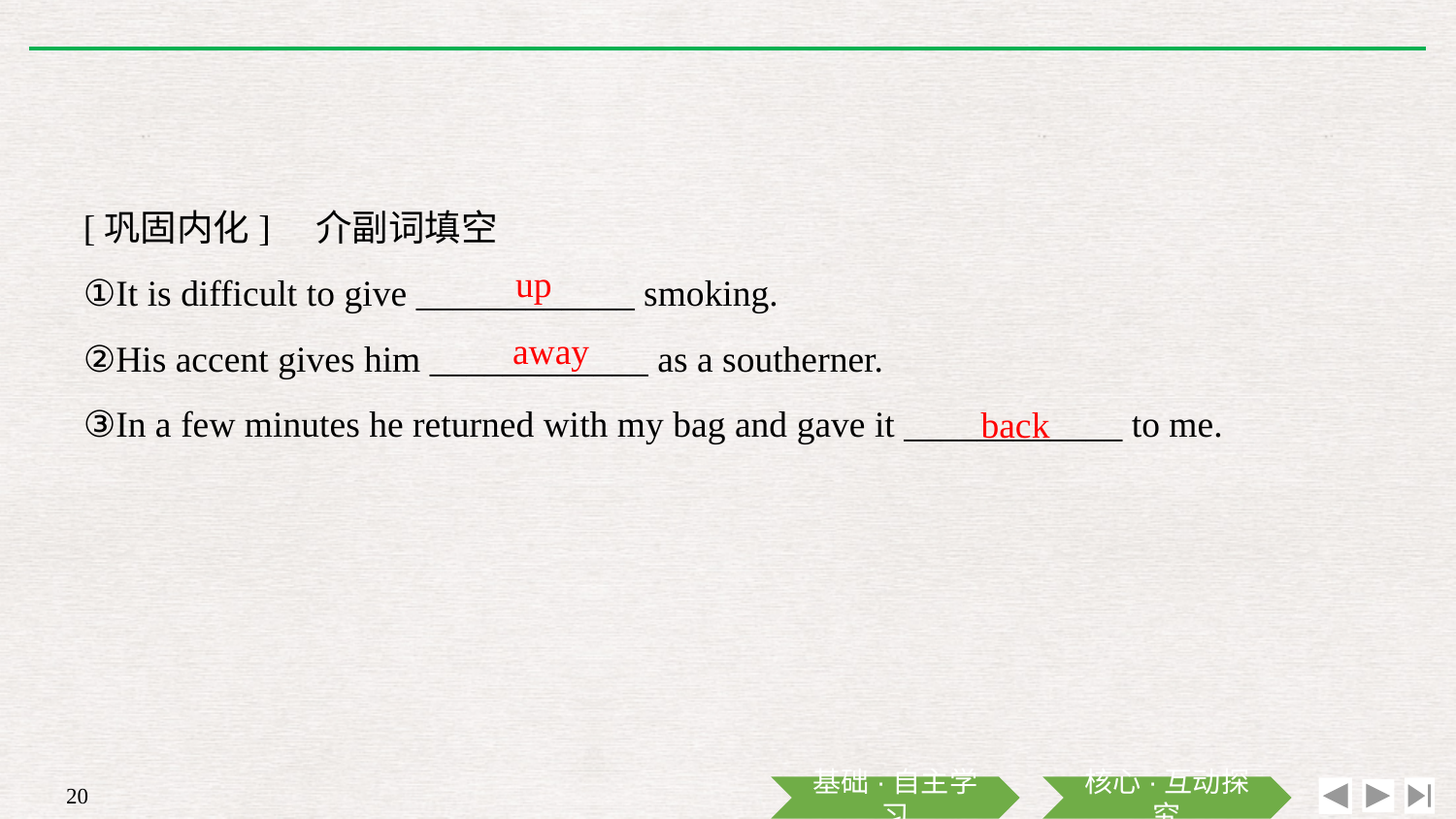

[巩固内化]　介副词填空
①It is difficult to give ____________ smoking.
②His accent gives him ____________ as a southerner.
③In a few minutes he returned with my bag and gave it ____________ to me.
up
away
back